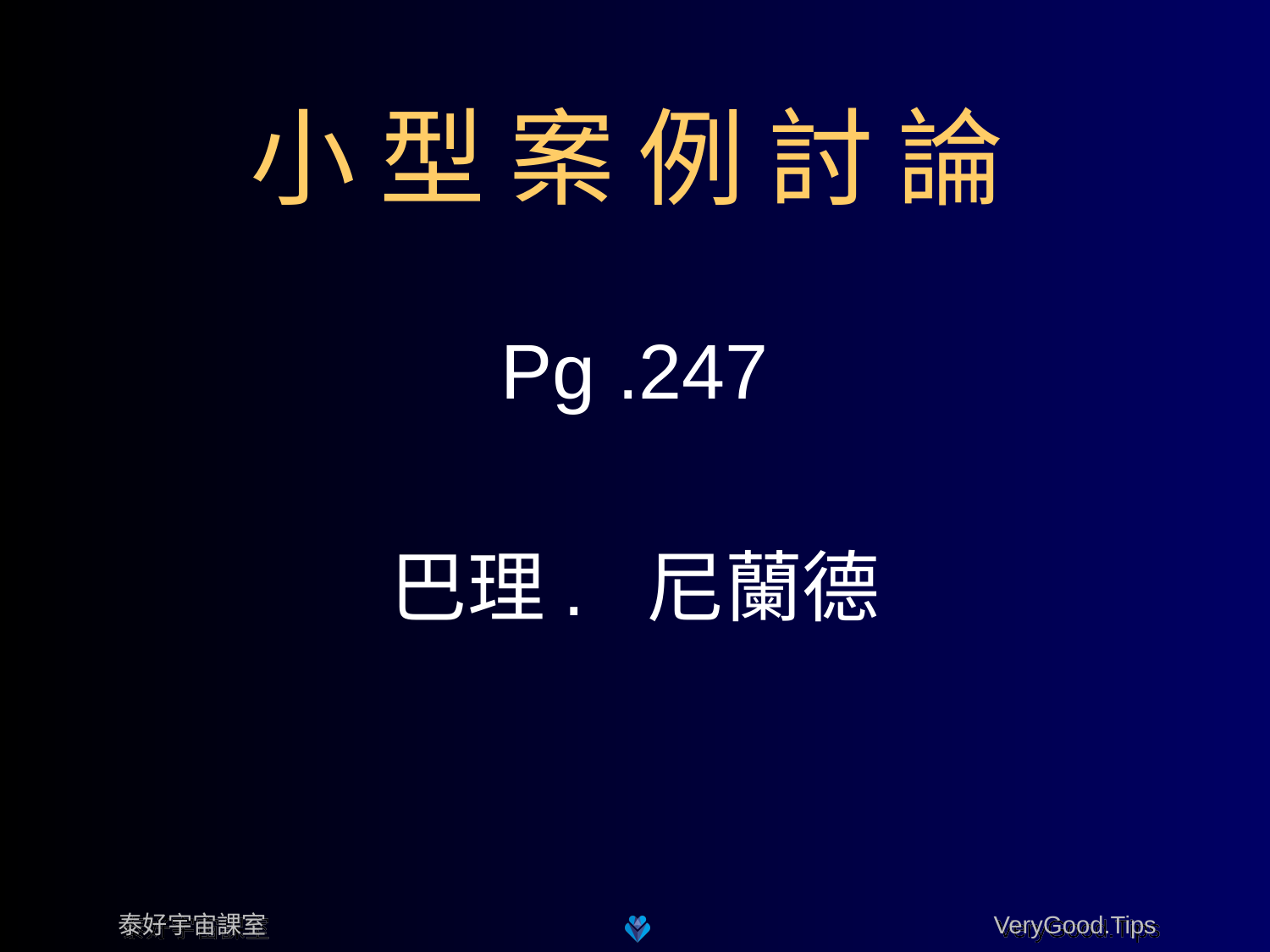

# 小 型 案 例 討 論
Pg .247

巴理.  尼蘭德